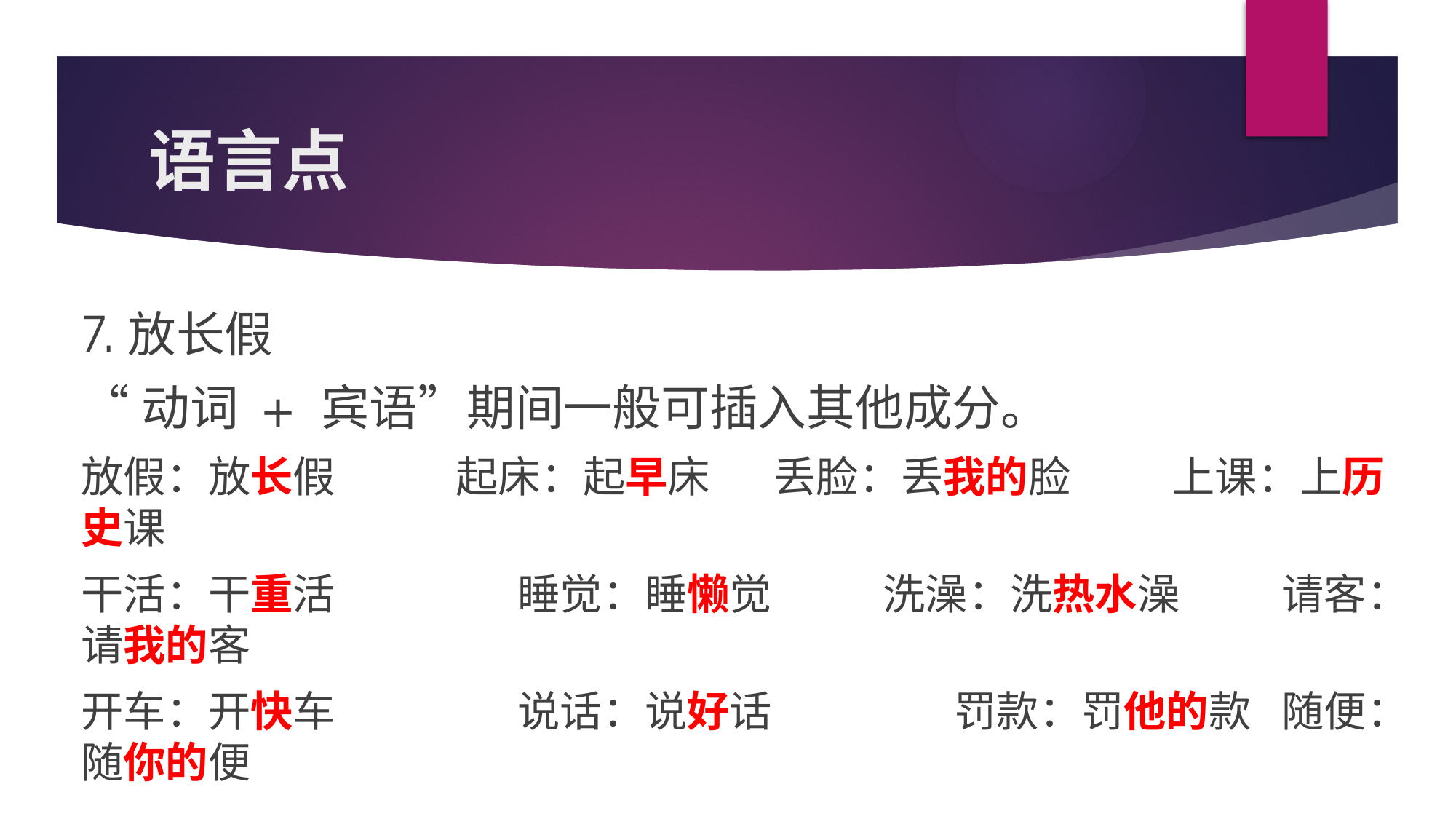

# 语言点
7.放长假
“动词 + 宾语”期间一般可插入其他成分。
放假：放长假	     起床：起早床	    丢脸：丢我的脸	上课：上历史课
干活：干重活		睡觉：睡懒觉	    洗澡：洗热水澡	请客：请我的客
开车：开快车		说话：说好话		罚款：罚他的款	随便：随你的便